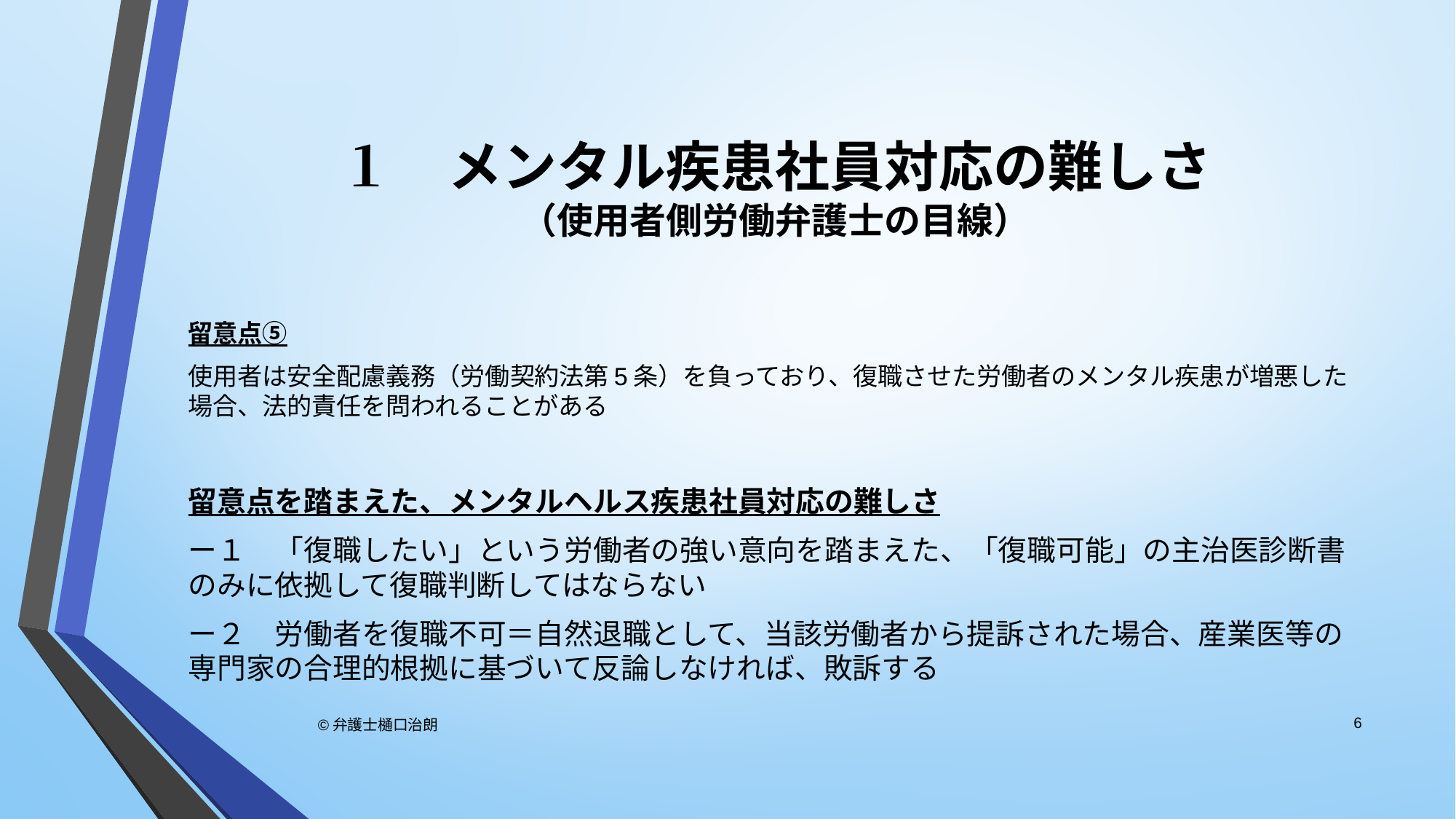

# １　メンタル疾患社員対応の難しさ （使用者側労働弁護士の目線）

留意点⑤
使用者は安全配慮義務（労働契約法第5条）を負っており、復職させた労働者のメンタル疾患が増悪した場合、法的責任を問われることがある

留意点を踏まえた、メンタルヘルス疾患社員対応の難しさ
ー１　「復職したい」という労働者の強い意向を踏まえた、「復職可能」の主治医診断書のみに依拠して復職判断してはならない
ー２　労働者を復職不可＝自然退職として、当該労働者から提訴された場合、産業医等の専門家の合理的根拠に基づいて反論しなければ、敗訴する

6
©弁護士樋口治朗